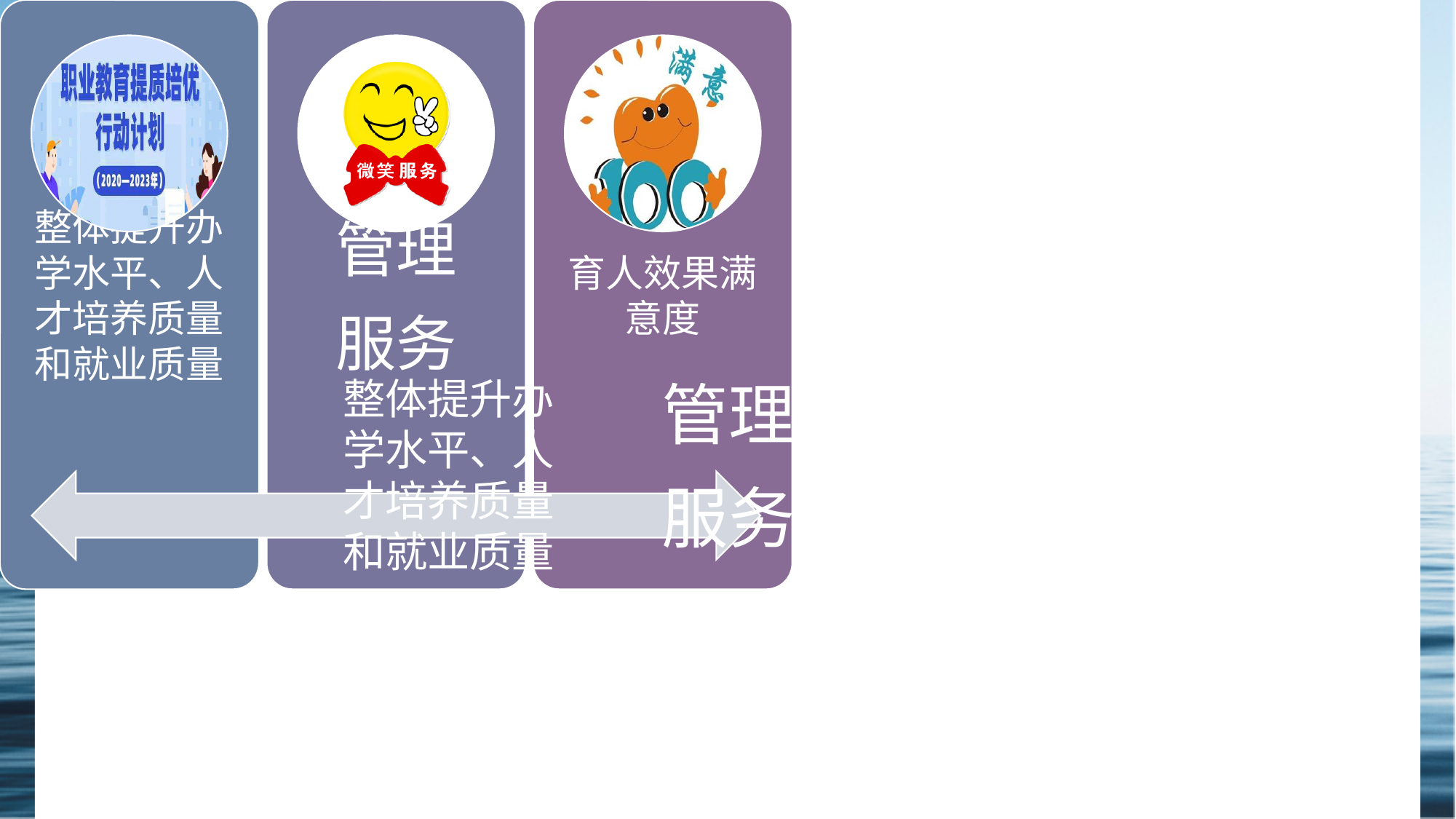

整体提升办学水平、人才培养质量和就业质量
管理
服务
育人效果满意度
整体提升办学水平、人才培养质量和就业质量
管理
服务
育人效果 满意度